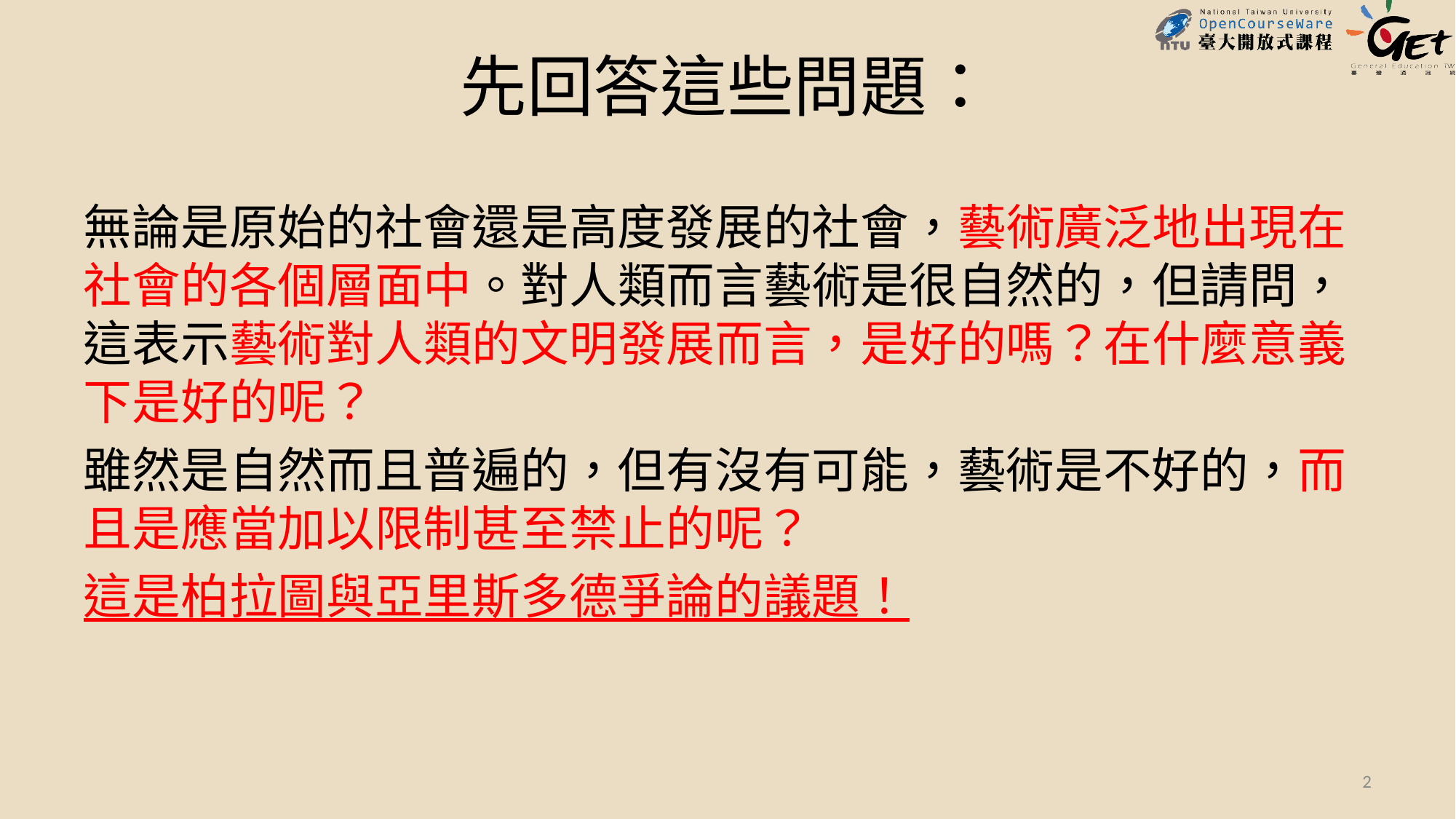

# 先回答這些問題：
無論是原始的社會還是高度發展的社會，藝術廣泛地出現在社會的各個層面中。對人類而言藝術是很自然的，但請問，這表示藝術對人類的文明發展而言，是好的嗎？在什麼意義下是好的呢？
雖然是自然而且普遍的，但有沒有可能，藝術是不好的，而且是應當加以限制甚至禁止的呢？
這是柏拉圖與亞里斯多德爭論的議題！
2